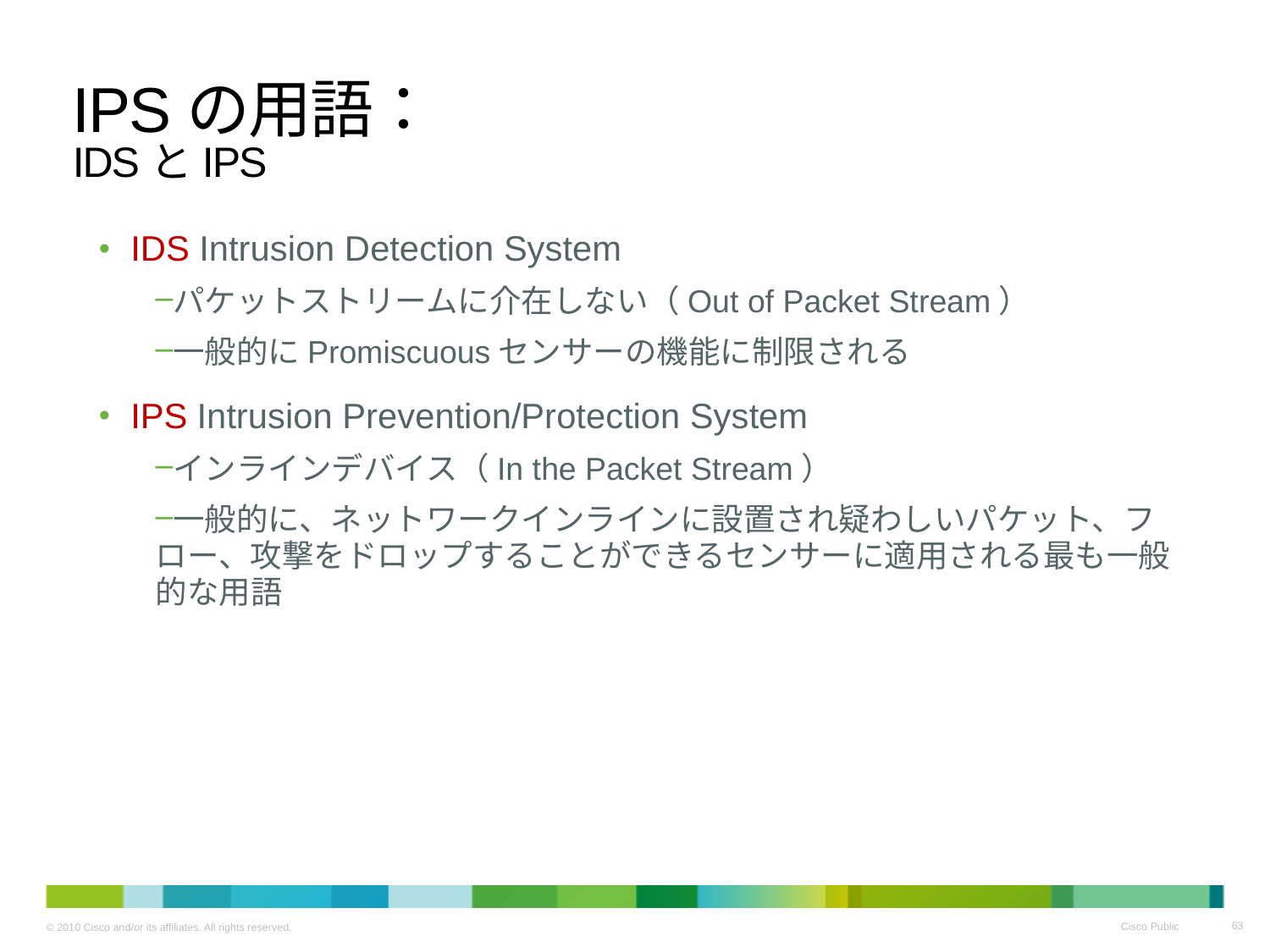

# IPSの用語： IDSとIPS
IDS Intrusion Detection System
パケットストリームに介在しない（Out of Packet Stream）
一般的にPromiscuousセンサーの機能に制限される
IPS Intrusion Prevention/Protection System
インラインデバイス（In the Packet Stream）
一般的に、ネットワークインラインに設置され疑わしいパケット、フロー、攻撃をドロップすることができるセンサーに適用される最も一般的な用語